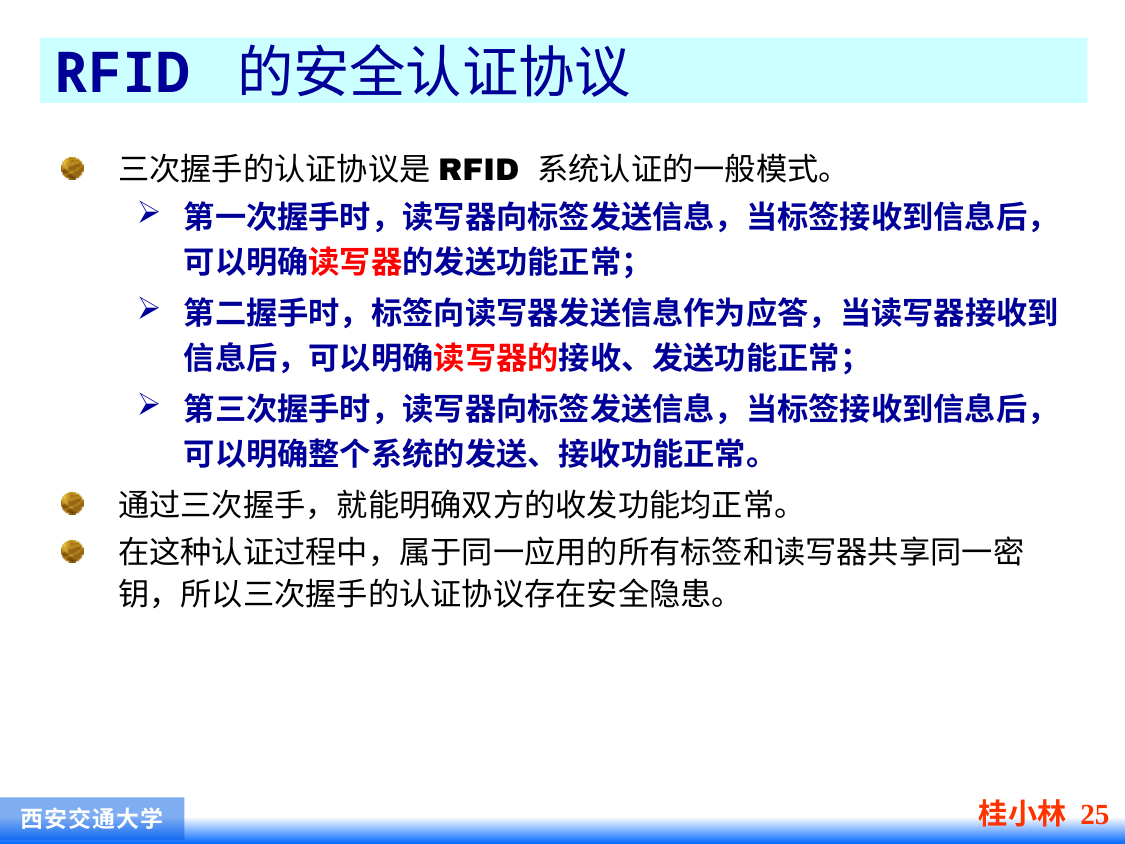

# RFID 的安全认证协议
三次握手的认证协议是RFID 系统认证的一般模式。
第一次握手时，读写器向标签发送信息，当标签接收到信息后，可以明确读写器的发送功能正常；
第二握手时，标签向读写器发送信息作为应答，当读写器接收到信息后，可以明确读写器的接收、发送功能正常；
第三次握手时，读写器向标签发送信息，当标签接收到信息后，可以明确整个系统的发送、接收功能正常。
通过三次握手，就能明确双方的收发功能均正常。
在这种认证过程中，属于同一应用的所有标签和读写器共享同一密钥，所以三次握手的认证协议存在安全隐患。
桂小林 25